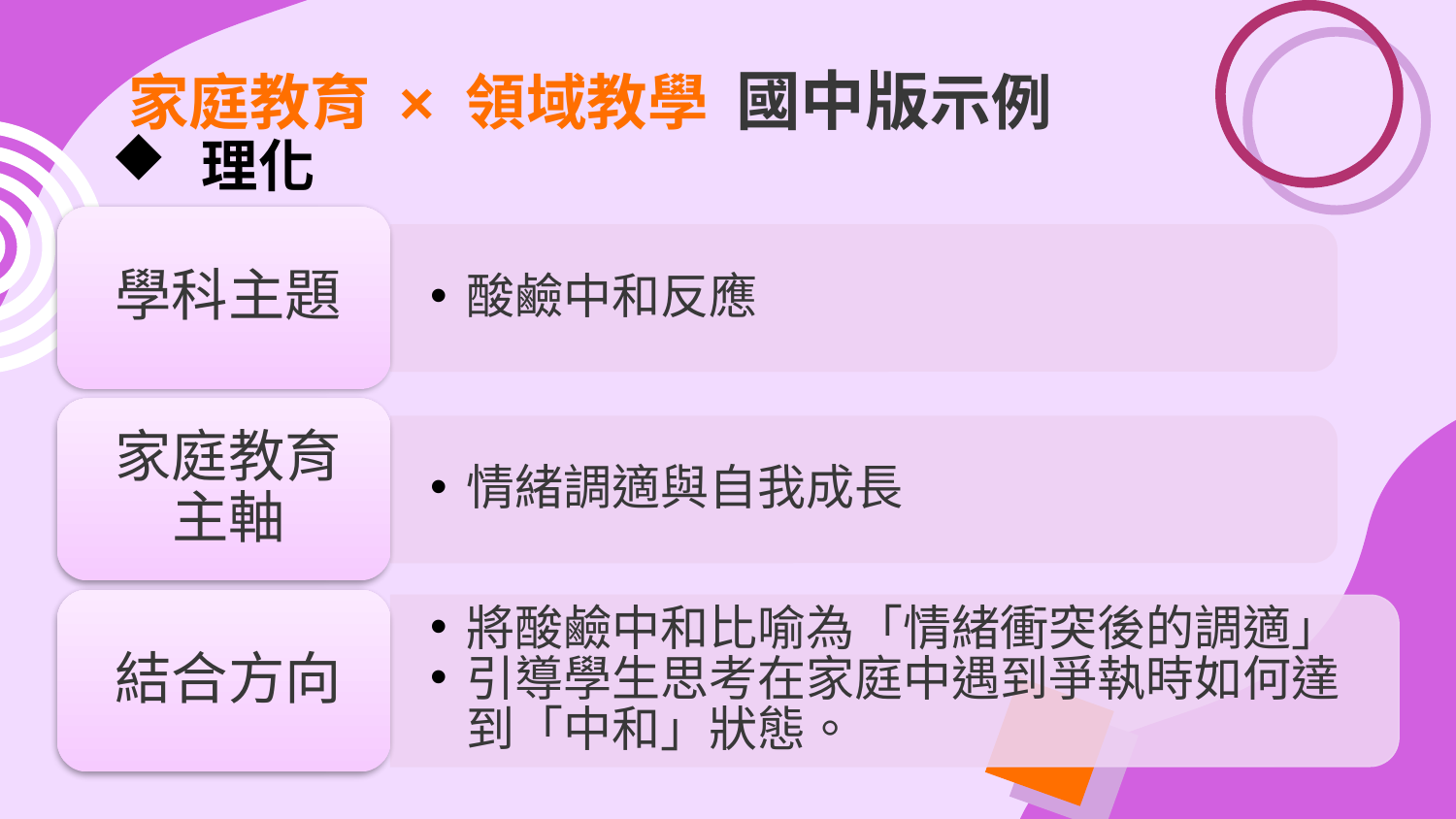

# 家庭教育 × 領域教學  國中版示例
理化
酸鹼中和反應
學科主題
情緒調適與自我成長
家庭教育主軸
將酸鹼中和比喻為「情緒衝突後的調適」
引導學生思考在家庭中遇到爭執時如何達到「中和」狀態。
結合方向